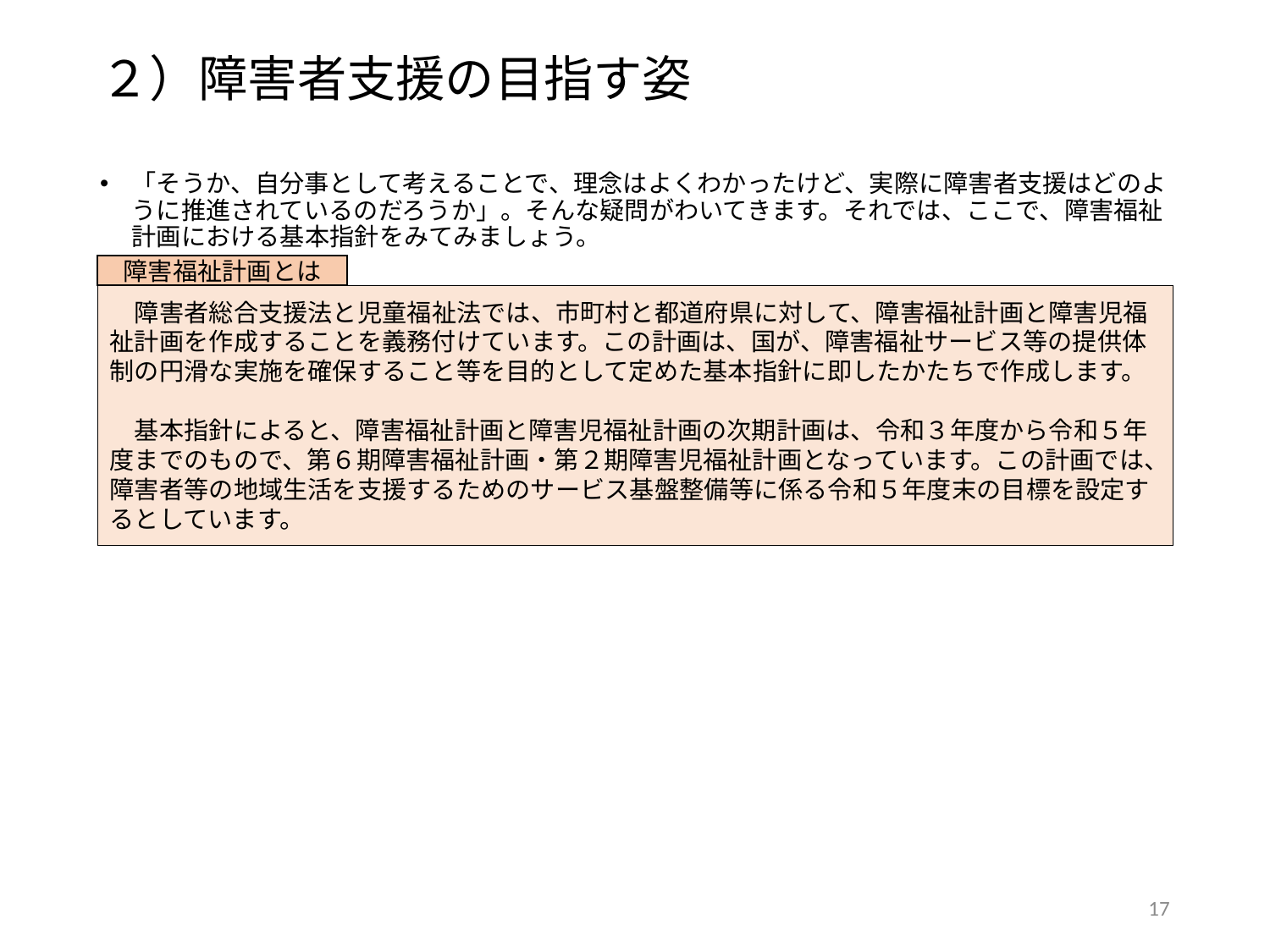

２）障害者支援の目指す姿
「そうか、自分事として考えることで、理念はよくわかったけど、実際に障害者支援はどのように推進されているのだろうか」。そんな疑問がわいてきます。それでは、ここで、障害福祉計画における基本指針をみてみましょう。

障害福祉計画とは
　障害者総合支援法と児童福祉法では、市町村と都道府県に対して、障害福祉計画と障害児福祉計画を作成することを義務付けています。この計画は、国が、障害福祉サービス等の提供体制の円滑な実施を確保すること等を目的として定めた基本指針に即したかたちで作成します。

　基本指針によると、障害福祉計画と障害児福祉計画の次期計画は、令和３年度から令和５年度までのもので、第６期障害福祉計画・第２期障害児福祉計画となっています。この計画では、障害者等の地域生活を支援するためのサービス基盤整備等に係る令和５年度末の目標を設定するとしています。
17